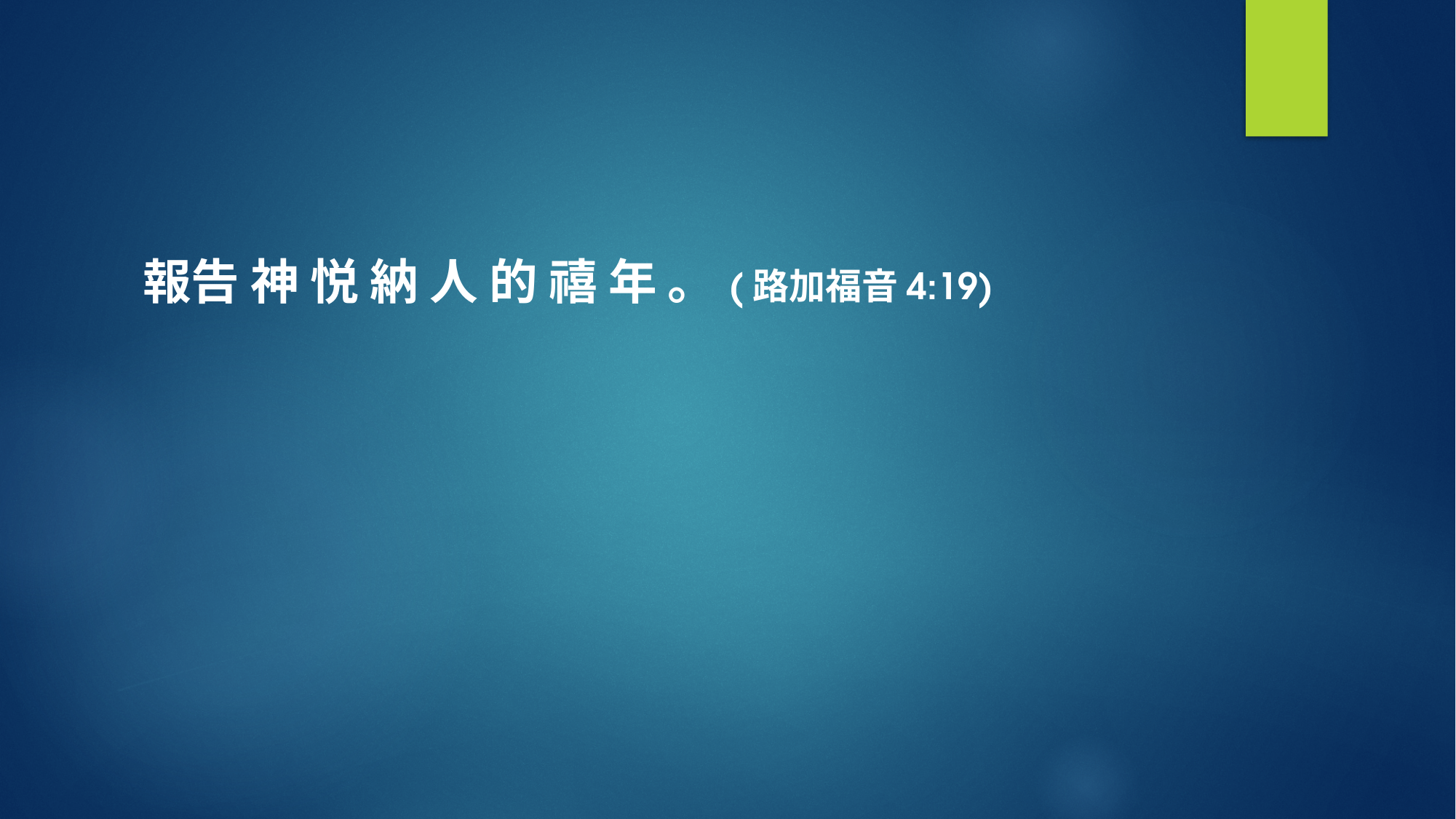

報告 神 悦 納 人 的 禧 年 。(路加福音4:19)